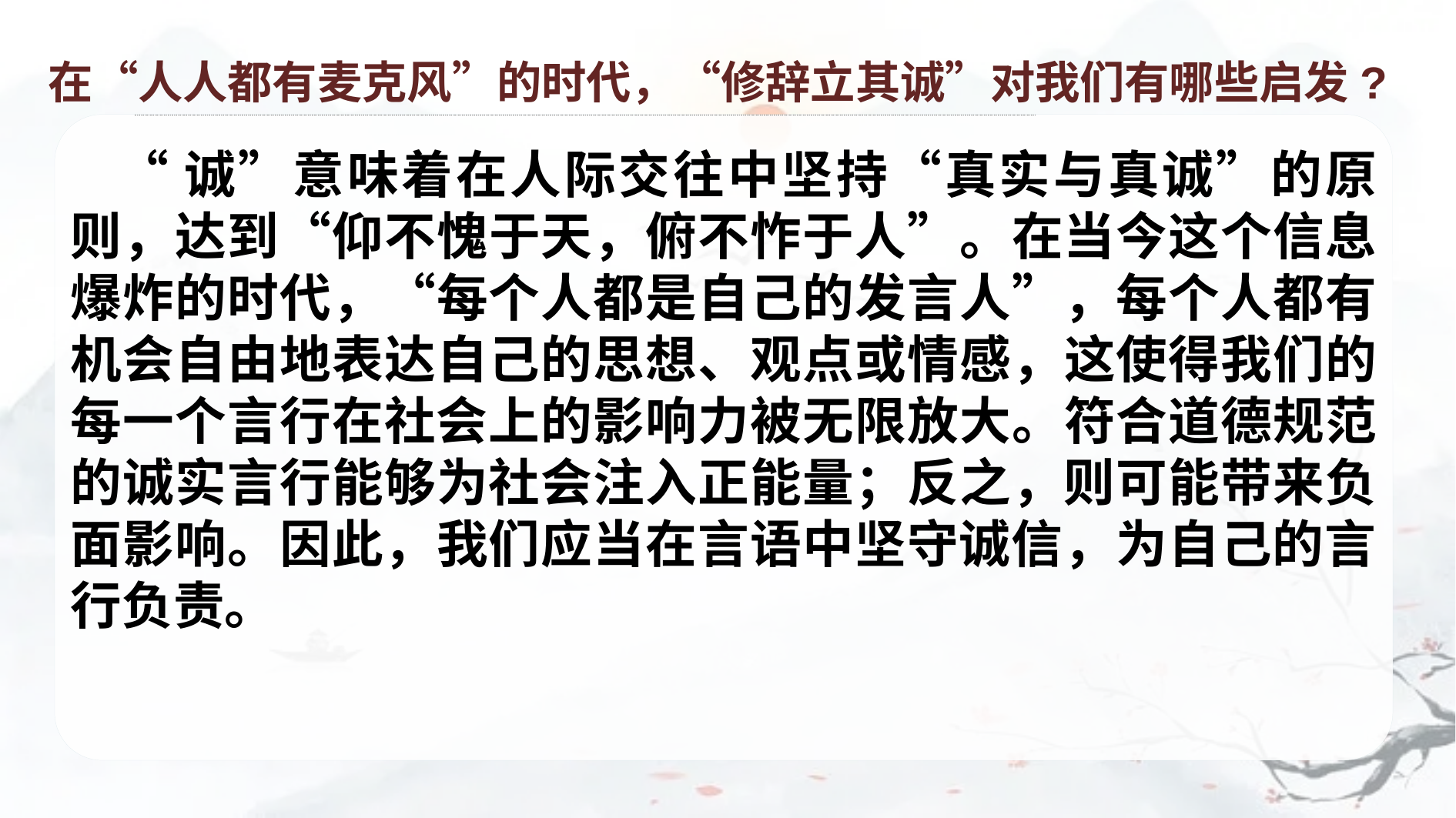

在“人人都有麦克风”的时代，“修辞立其诚”对我们有哪些启发?

   “诚”意味着在人际交往中坚持“真实与真诚”的原则，达到“仰不愧于天，俯不怍于人”。在当今这个信息爆炸的时代，“每个人都是自己的发言人”，每个人都有机会自由地表达自己的思想、观点或情感，这使得我们的每一个言行在社会上的影响力被无限放大。符合道德规范的诚实言行能够为社会注入正能量；反之，则可能带来负面影响。因此，我们应当在言语中坚守诚信，为自己的言行负责。